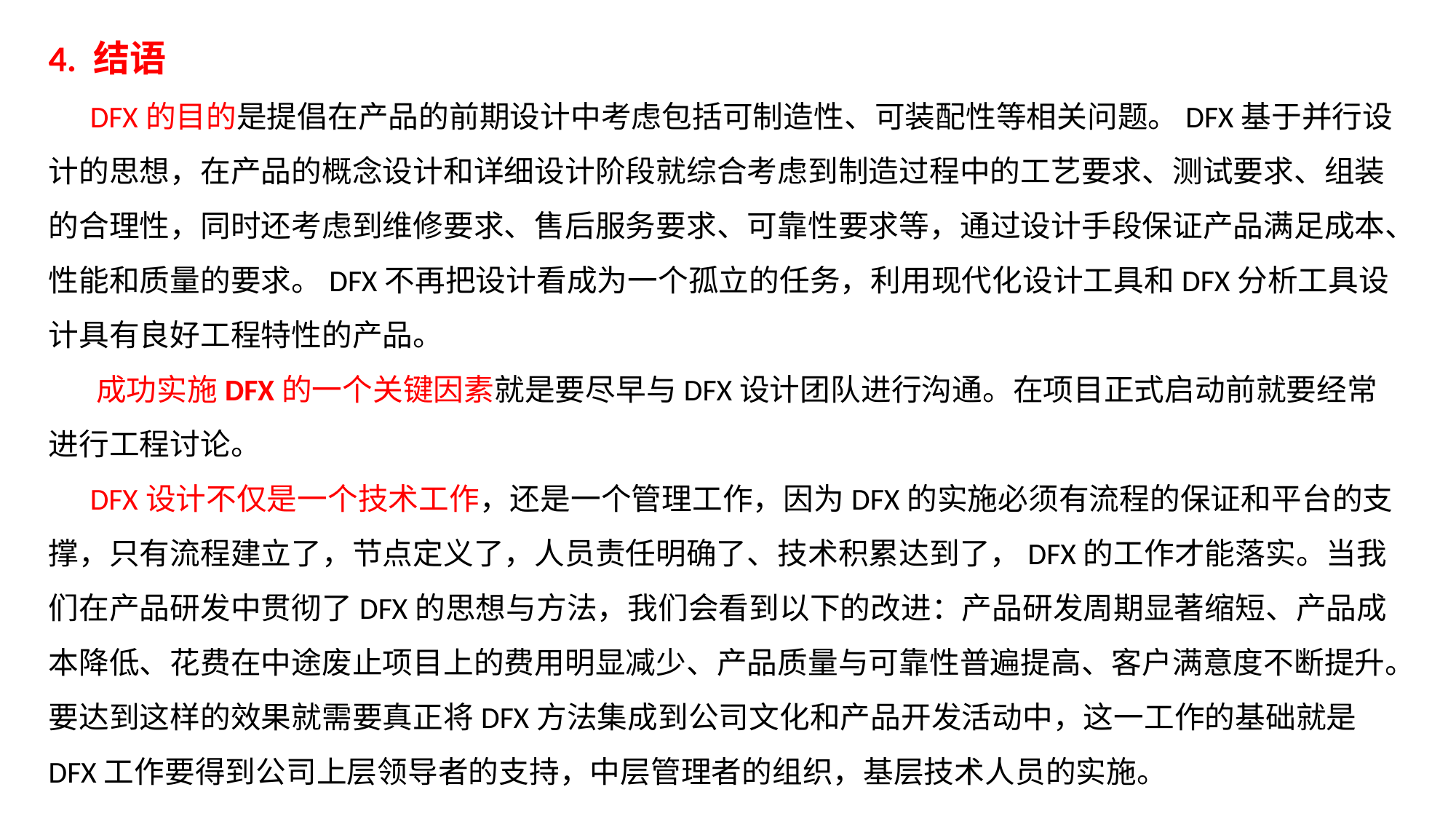

4. 结语
      DFX的目的是提倡在产品的前期设计中考虑包括可制造性、可装配性等相关问题。DFX基于并行设计的思想，在产品的概念设计和详细设计阶段就综合考虑到制造过程中的工艺要求、测试要求、组装的合理性，同时还考虑到维修要求、售后服务要求、可靠性要求等，通过设计手段保证产品满足成本、性能和质量的要求。DFX不再把设计看成为一个孤立的任务，利用现代化设计工具和DFX分析工具设计具有良好工程特性的产品。
      成功实施DFX的一个关键因素就是要尽早与DFX设计团队进行沟通。在项目正式启动前就要经常进行工程讨论。
      DFX设计不仅是一个技术工作，还是一个管理工作，因为DFX的实施必须有流程的保证和平台的支撑，只有流程建立了，节点定义了，人员责任明确了、技术积累达到了，DFX的工作才能落实。当我们在产品研发中贯彻了DFX的思想与方法，我们会看到以下的改进：产品研发周期显著缩短、产品成本降低、花费在中途废止项目上的费用明显减少、产品质量与可靠性普遍提高、客户满意度不断提升。要达到这样的效果就需要真正将DFX方法集成到公司文化和产品开发活动中，这一工作的基础就是DFX工作要得到公司上层领导者的支持，中层管理者的组织，基层技术人员的实施。